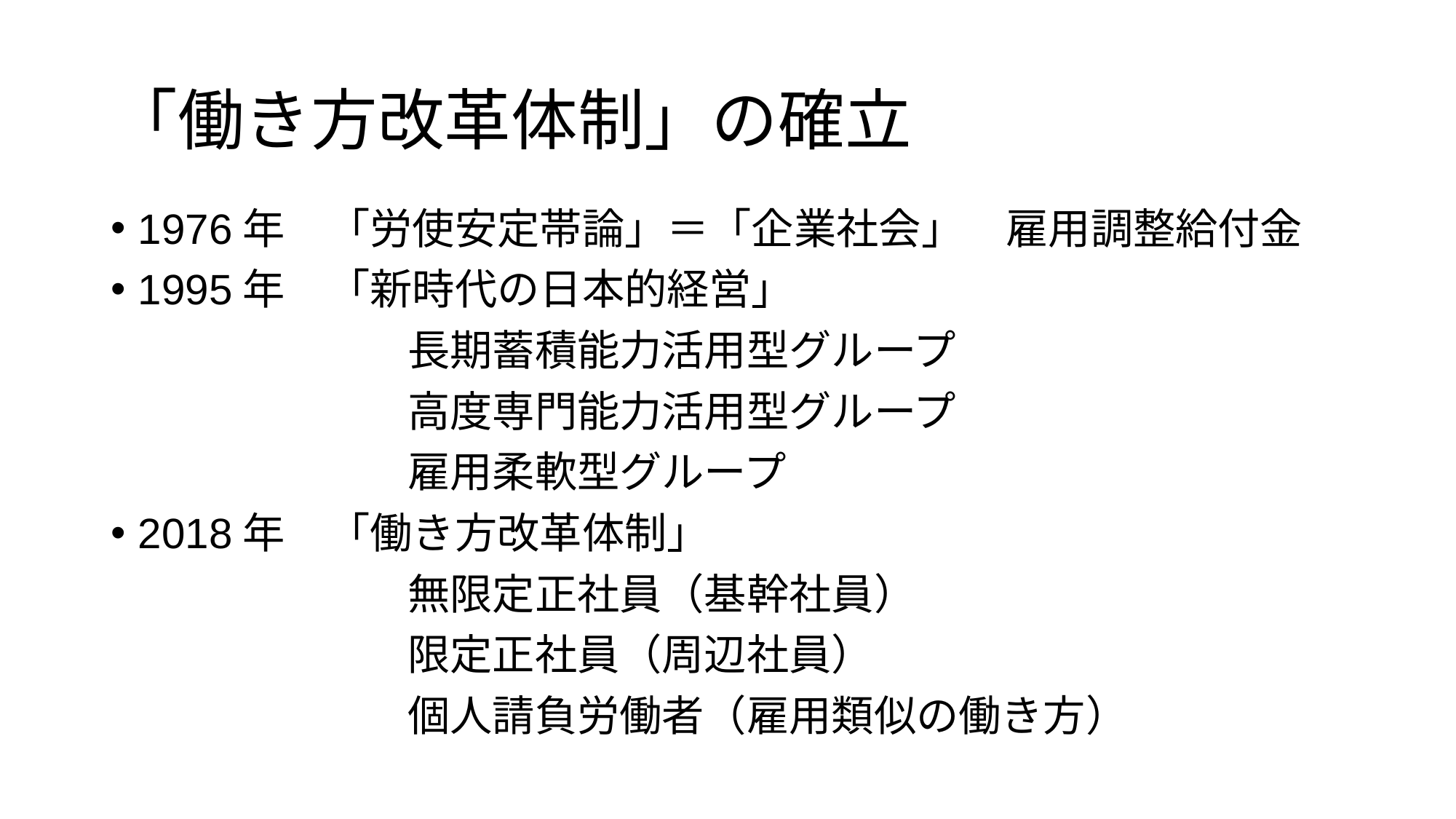

# 「働き方改革体制」の確立
1976年　「労使安定帯論」＝「企業社会」　雇用調整給付金
1995年　「新時代の日本的経営」
　　　　　　　長期蓄積能力活用型グループ
　　　　　　　高度専門能力活用型グループ
　　　　　　　雇用柔軟型グループ
2018年　「働き方改革体制」
　　　　　　　無限定正社員（基幹社員）
　　　　　　　限定正社員（周辺社員）
　　　　　　　個人請負労働者（雇用類似の働き方）